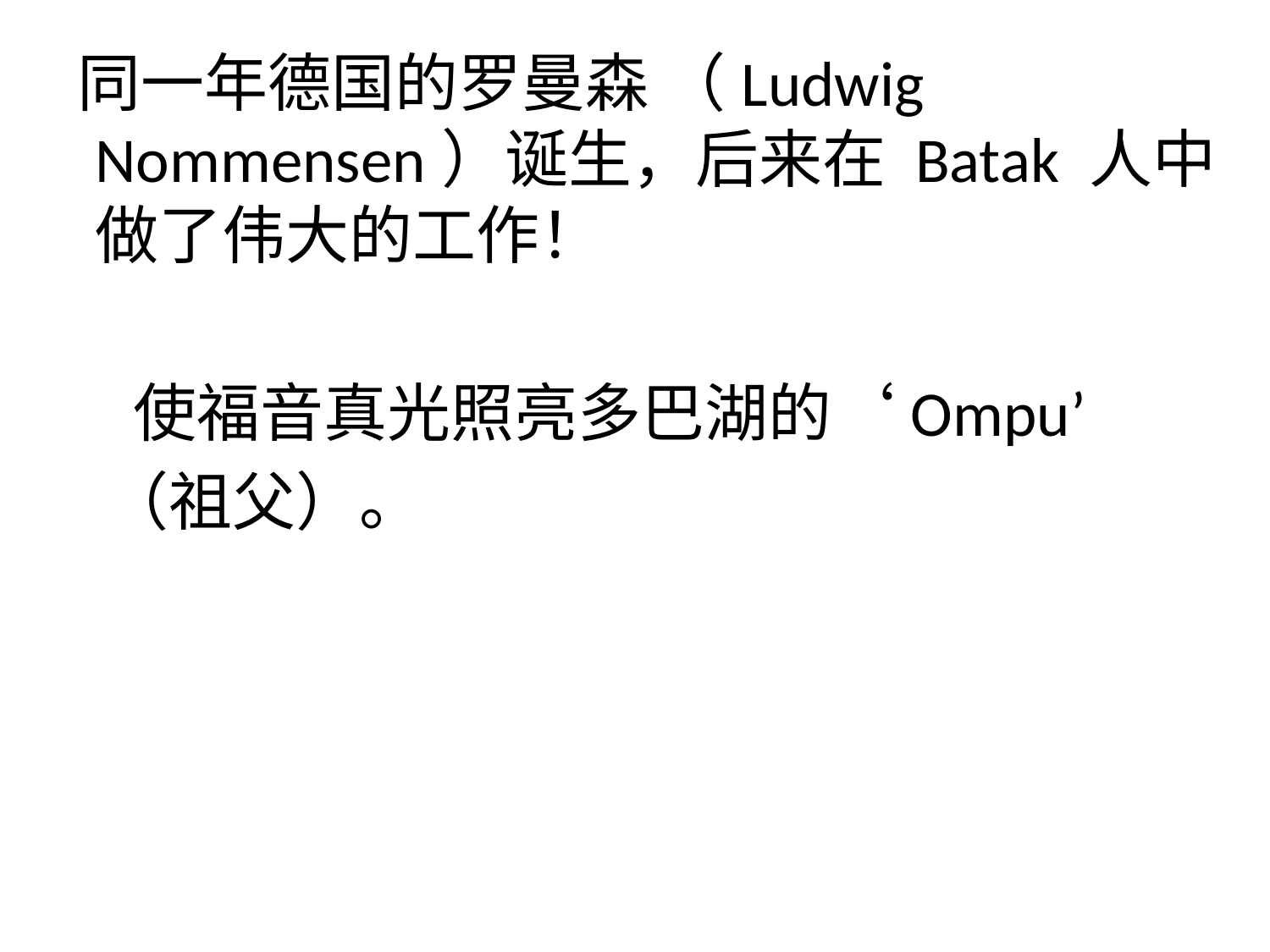

同一年德国的罗曼森 （Ludwig Nommensen）诞生，后来在 Batak 人中做了伟大的工作！

     使福音真光照亮多巴湖的‘Ompu’
   （祖父）。